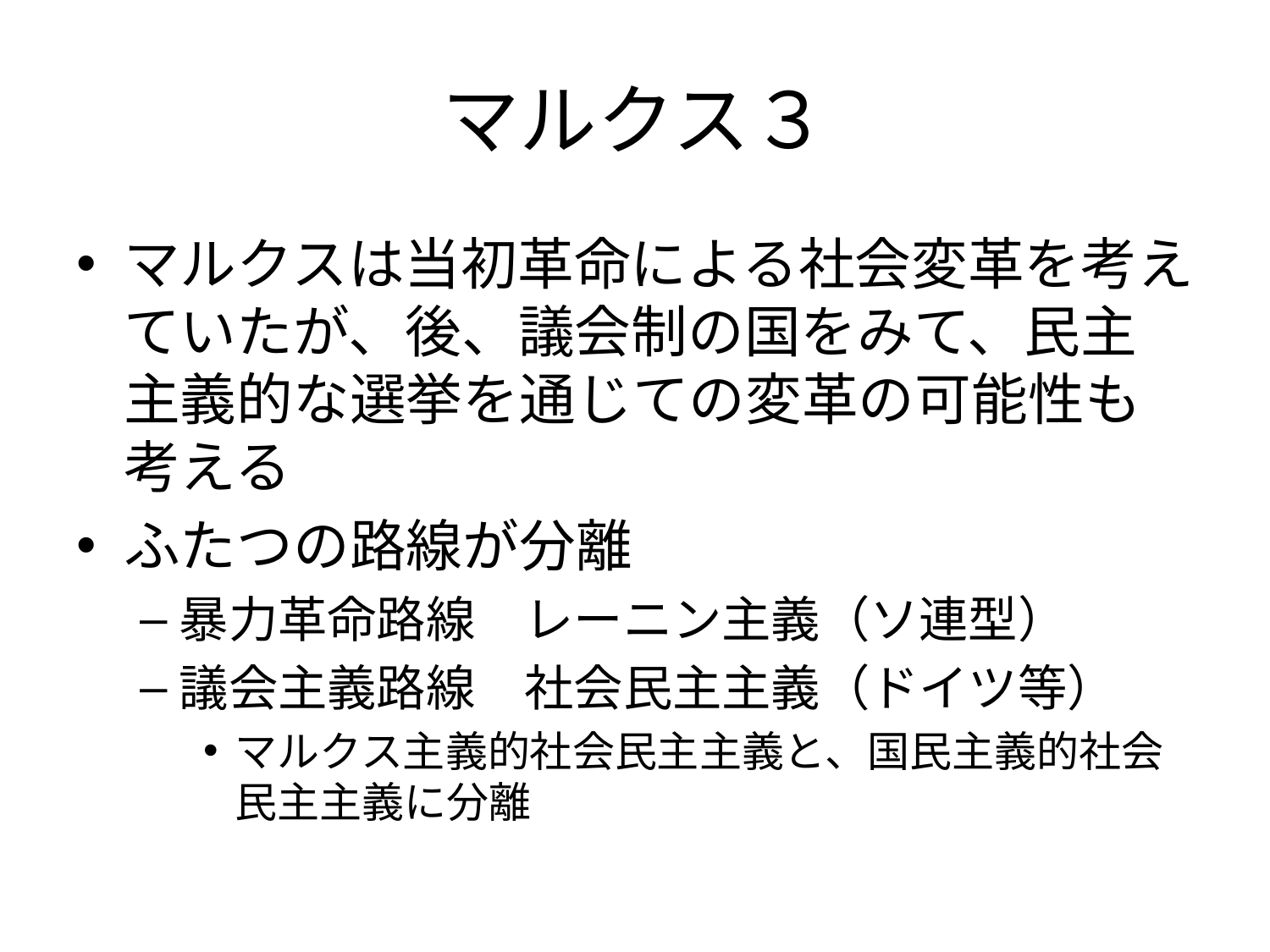

# マルクス３
マルクスは当初革命による社会変革を考えていたが、後、議会制の国をみて、民主主義的な選挙を通じての変革の可能性も考える
ふたつの路線が分離
暴力革命路線　レーニン主義（ソ連型）
議会主義路線　社会民主主義（ドイツ等）
マルクス主義的社会民主主義と、国民主義的社会民主主義に分離